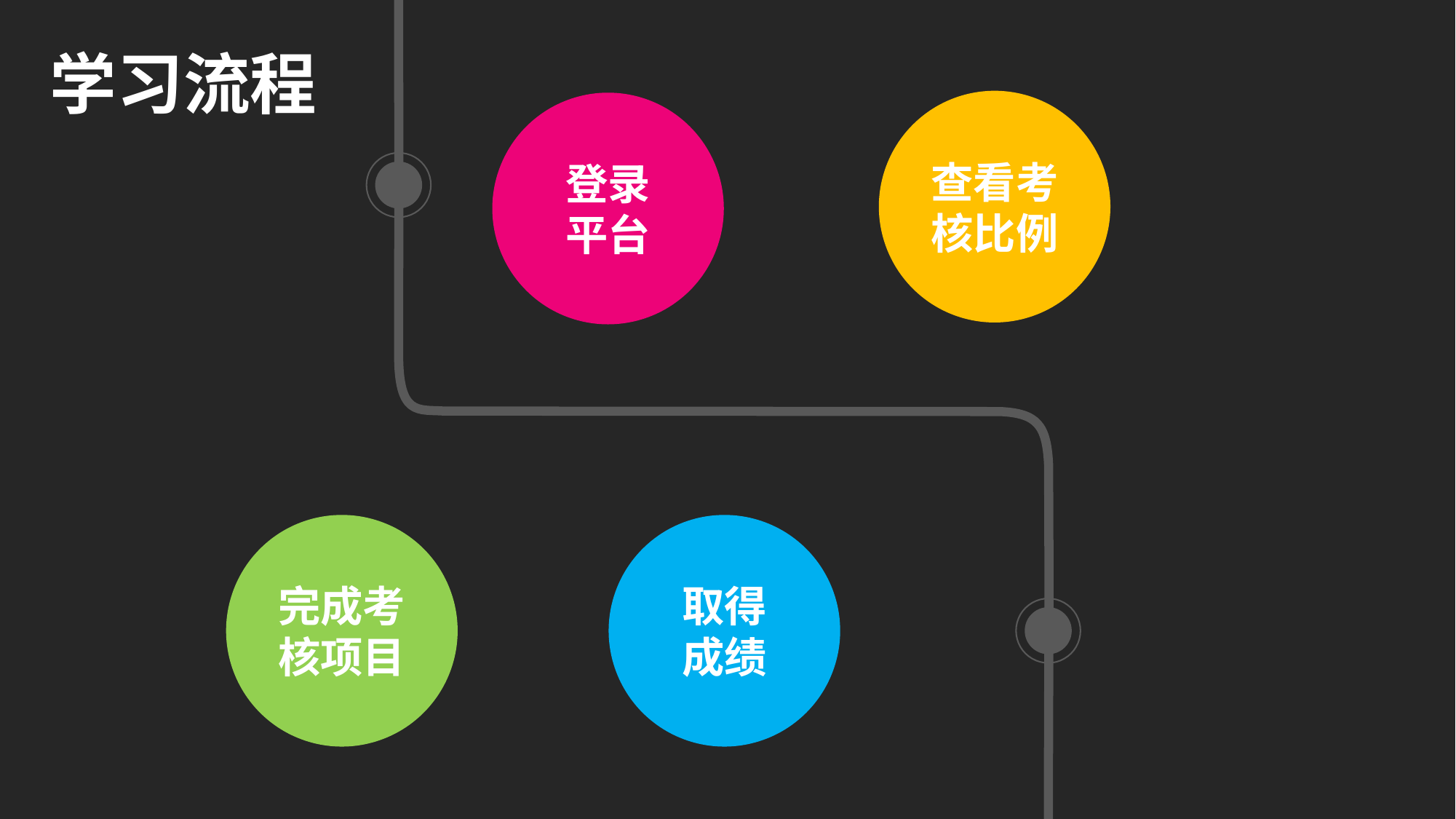

学习流程

查看考核比例
登录
平台

完成考核项目
取得
成绩